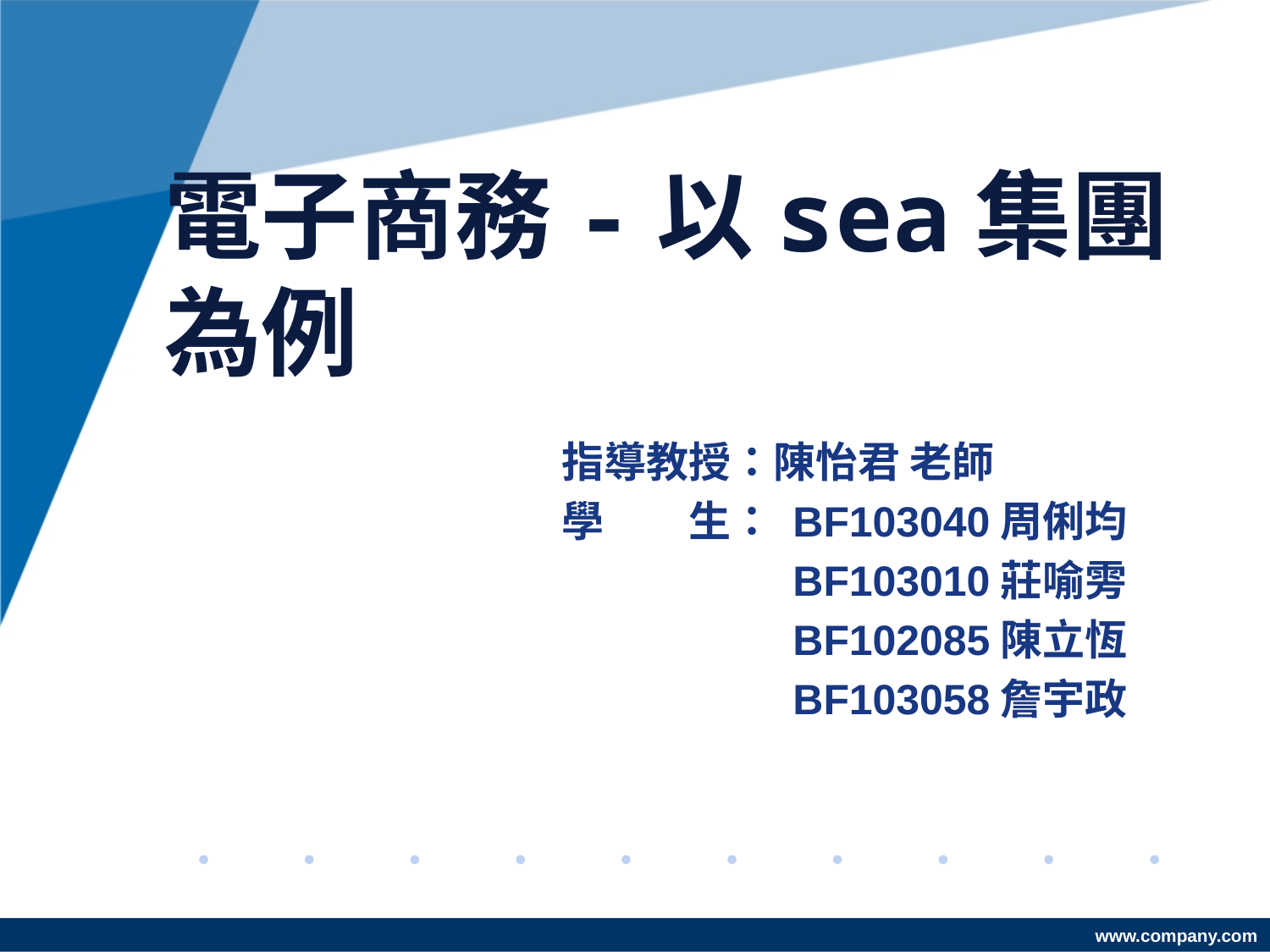

# 電子商務-以sea集團為例
指導教授：陳怡君 老師
學　　生： BF103040周俐均
　　　　　 BF103010莊喻雱
　　　　　 BF102085陳立恆
　　　　　 BF103058詹宇政